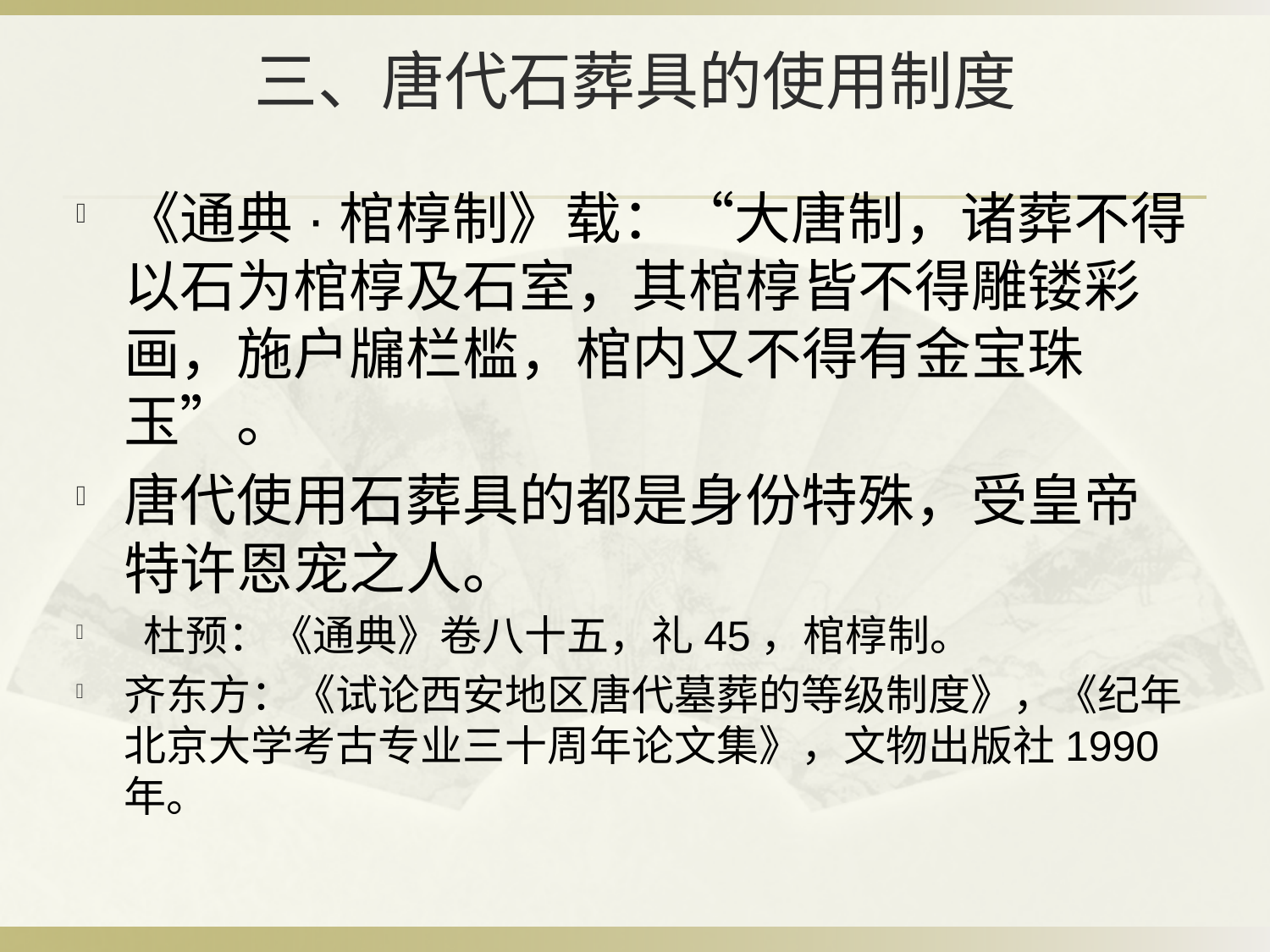

# 三、唐代石葬具的使用制度
《通典·棺椁制》载：“大唐制，诸葬不得以石为棺椁及石室，其棺椁皆不得雕镂彩画，施户牖栏槛，棺内又不得有金宝珠玉”。
唐代使用石葬具的都是身份特殊，受皇帝特许恩宠之人。
 杜预：《通典》卷八十五，礼45，棺椁制。
齐东方：《试论西安地区唐代墓葬的等级制度》，《纪年北京大学考古专业三十周年论文集》，文物出版社1990年。